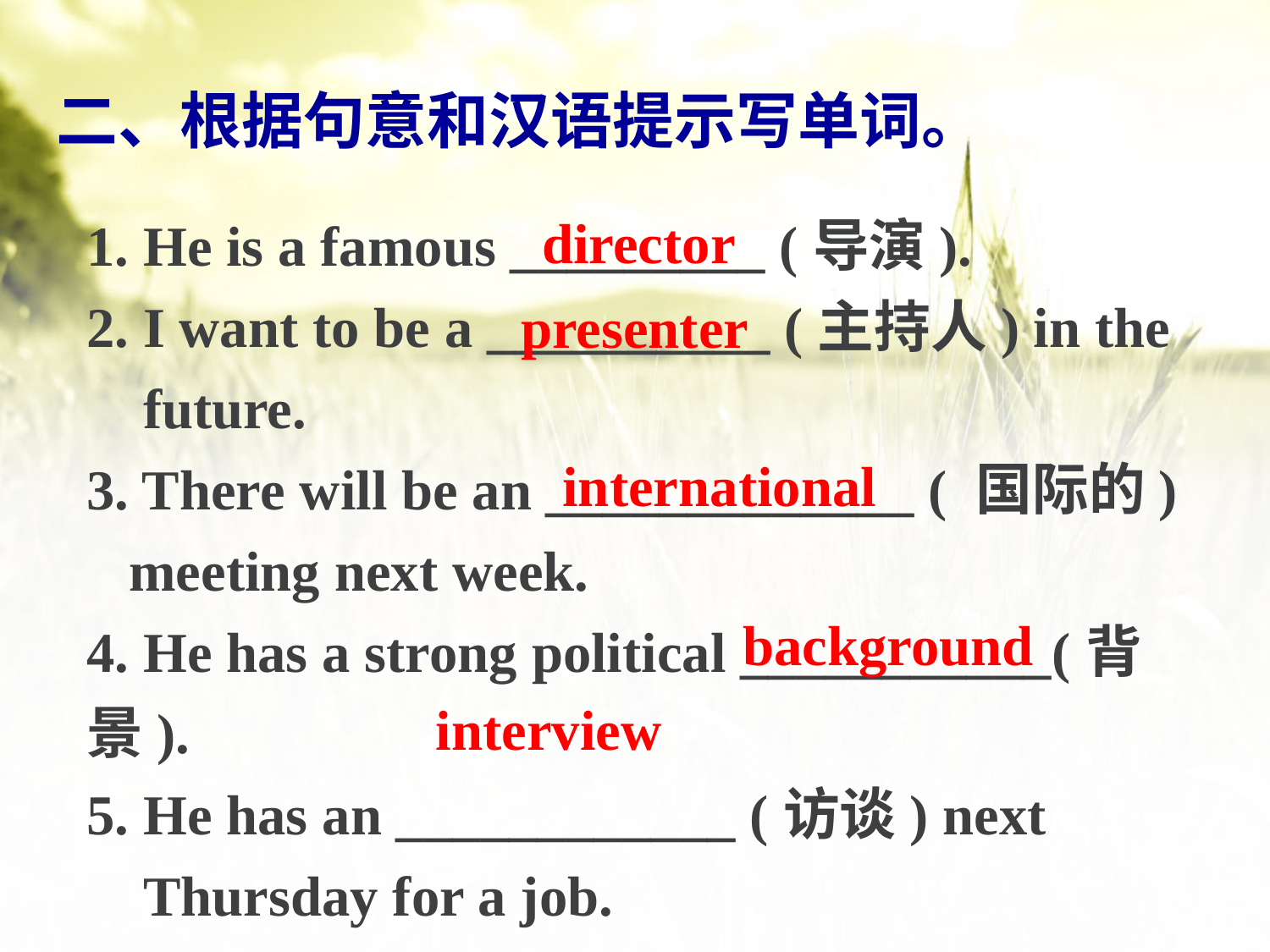

二、根据句意和汉语提示写单词。
1. He is a famous _________ (导演).
2. I want to be a __________ (主持人) in the
    future.
3. There will be an _____________ ( 国际的)
   meeting next week.
4. He has a strong political ___________(背景).
5. He has an ____________ (访谈) next
    Thursday for a job.
director
presenter
international
background
interview